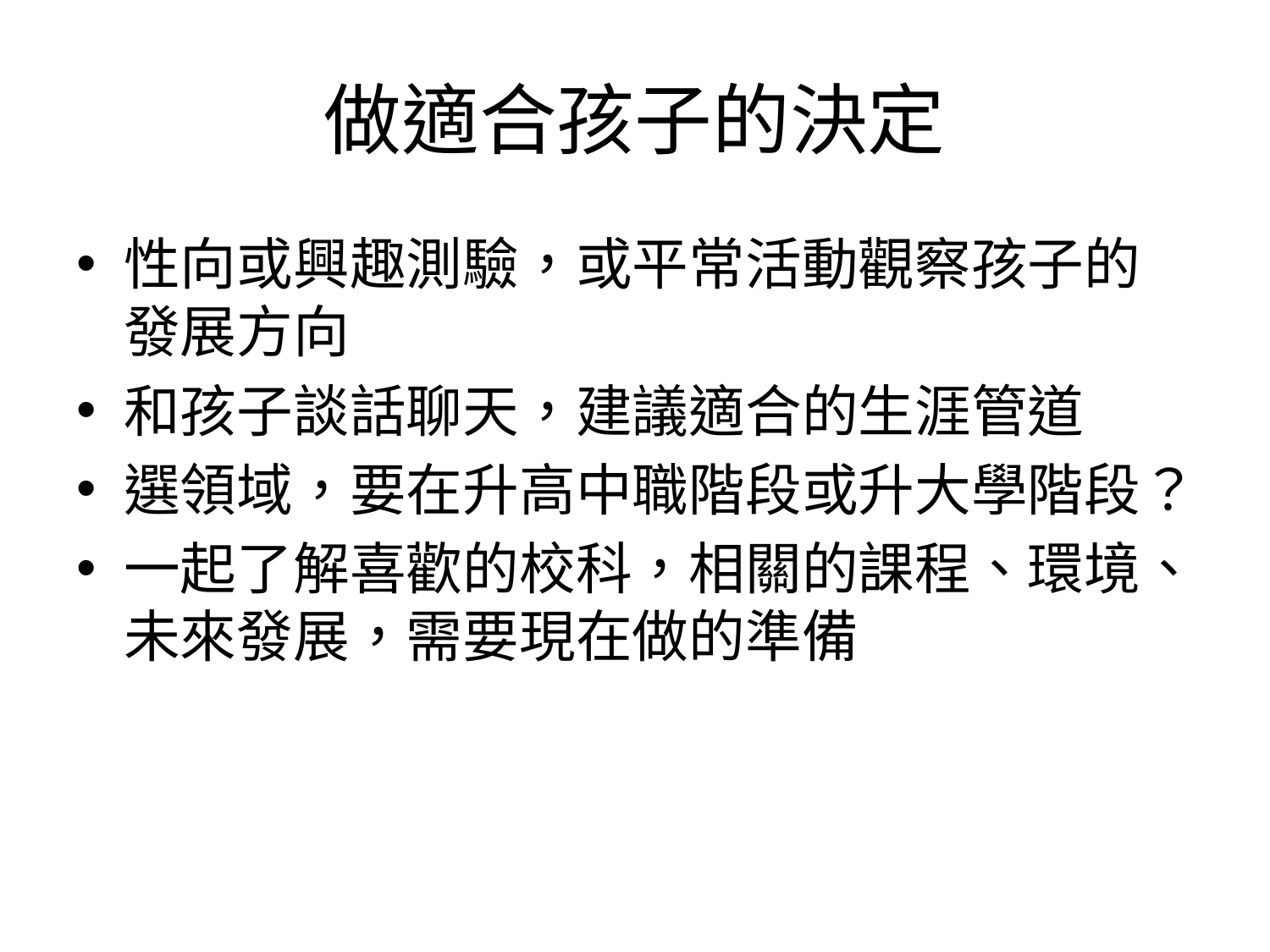

# 做適合孩子的決定
性向或興趣測驗，或平常活動觀察孩子的發展方向
和孩子談話聊天，建議適合的生涯管道
選領域，要在升高中職階段或升大學階段？
一起了解喜歡的校科，相關的課程、環境、未來發展，需要現在做的準備